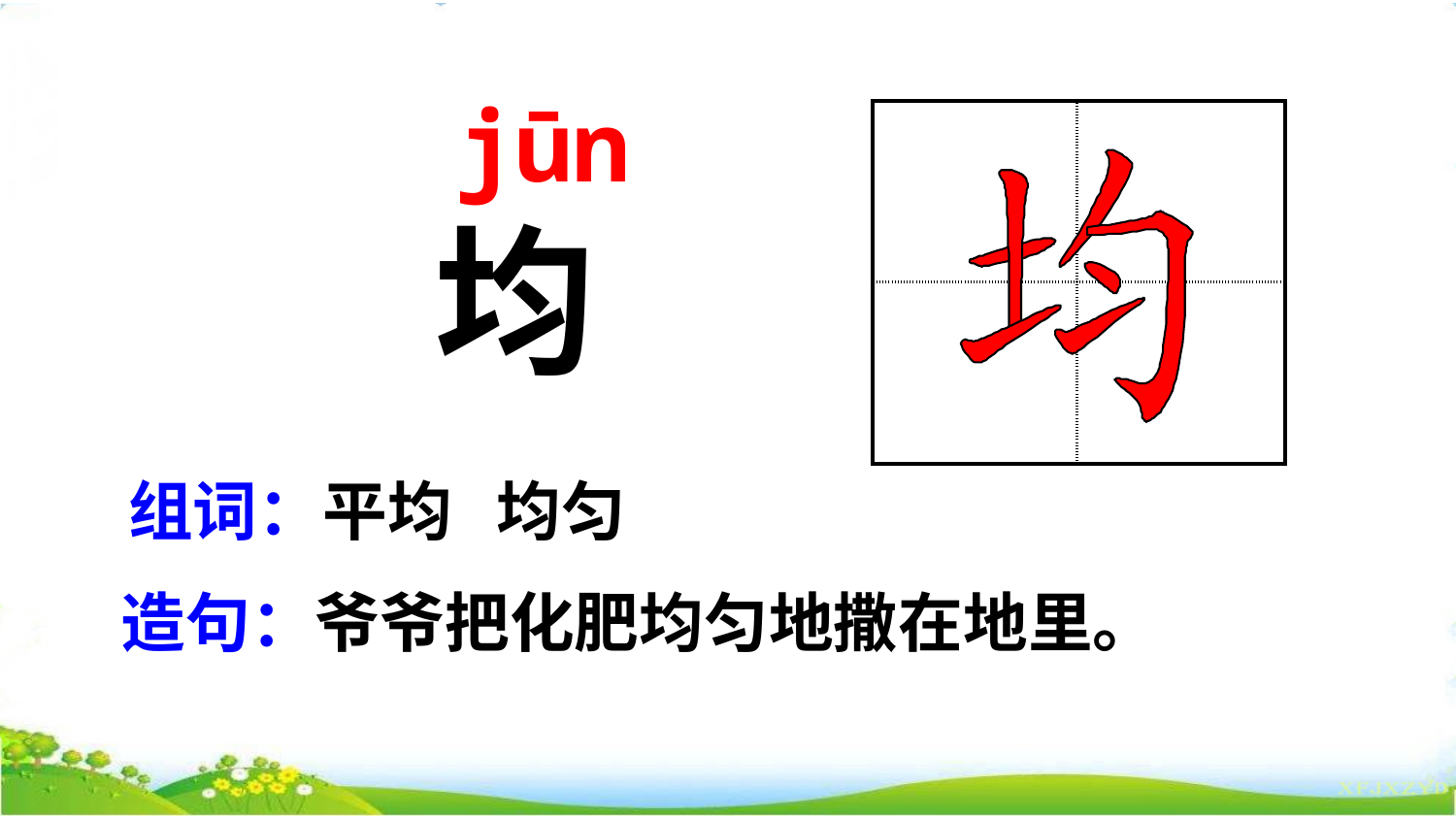

jūn
|  |  |
| --- | --- |
|  |  |

均

组词：平均   均匀
造句：爷爷把化肥均匀地撒在地里。